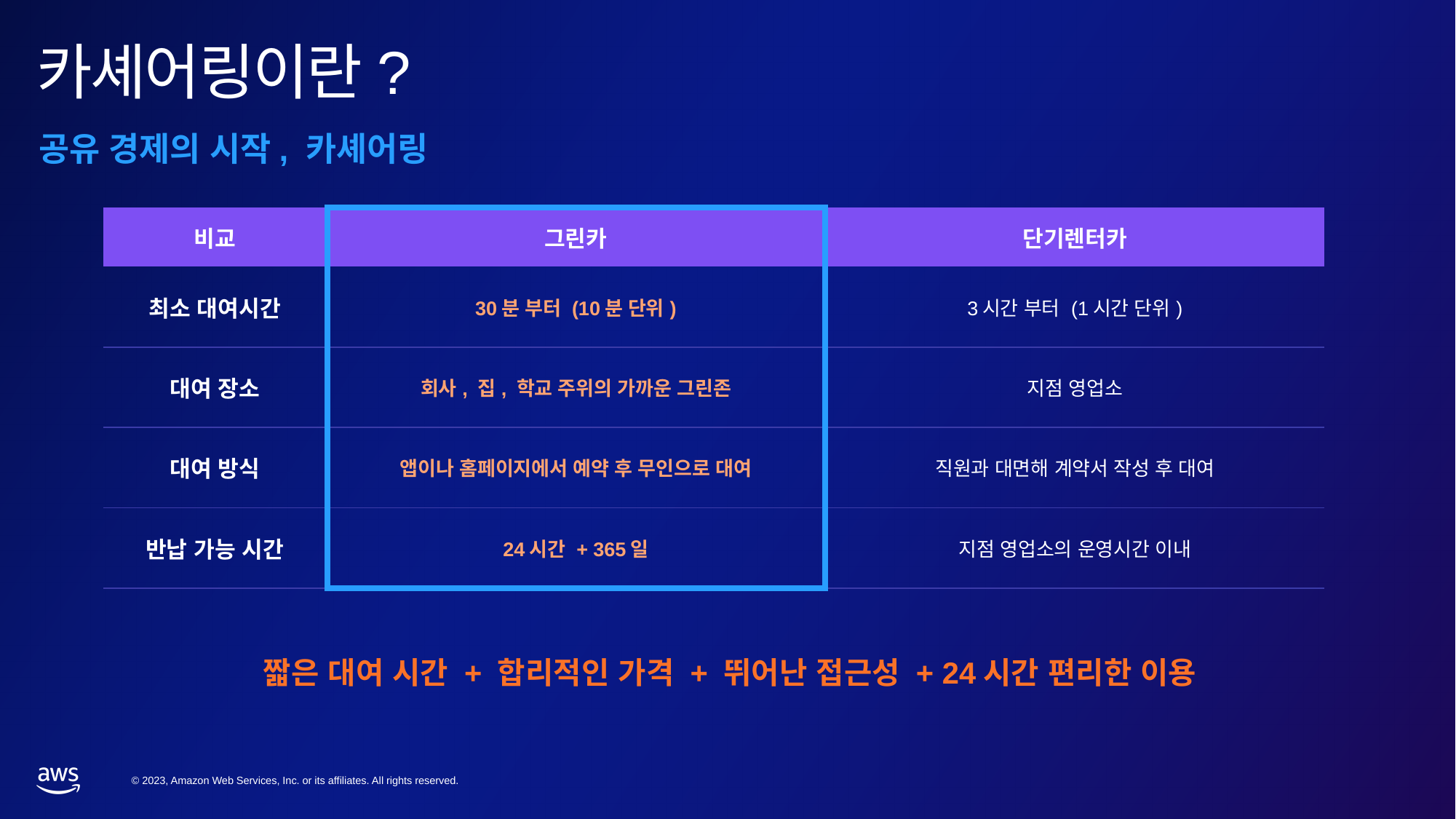

# 카셰어링이란?
공유 경제의 시작, 카셰어링
| 비교 | 그린카 | 단기렌터카 |
| --- | --- | --- |
| 최소 대여시간 | 30분 부터 (10분 단위) | 3시간 부터 (1시간 단위) |
| 대여 장소 | 회사, 집, 학교 주위의 가까운 그린존 | 지점 영업소 |
| 대여 방식 | 앱이나 홈페이지에서 예약 후 무인으로 대여 | 직원과 대면해 계약서 작성 후 대여 |
| 반납 가능 시간 | 24시간 + 365일 | 지점 영업소의 운영시간 이내 |

짧은 대여 시간 + 합리적인 가격 + 뛰어난 접근성 + 24시간 편리한 이용